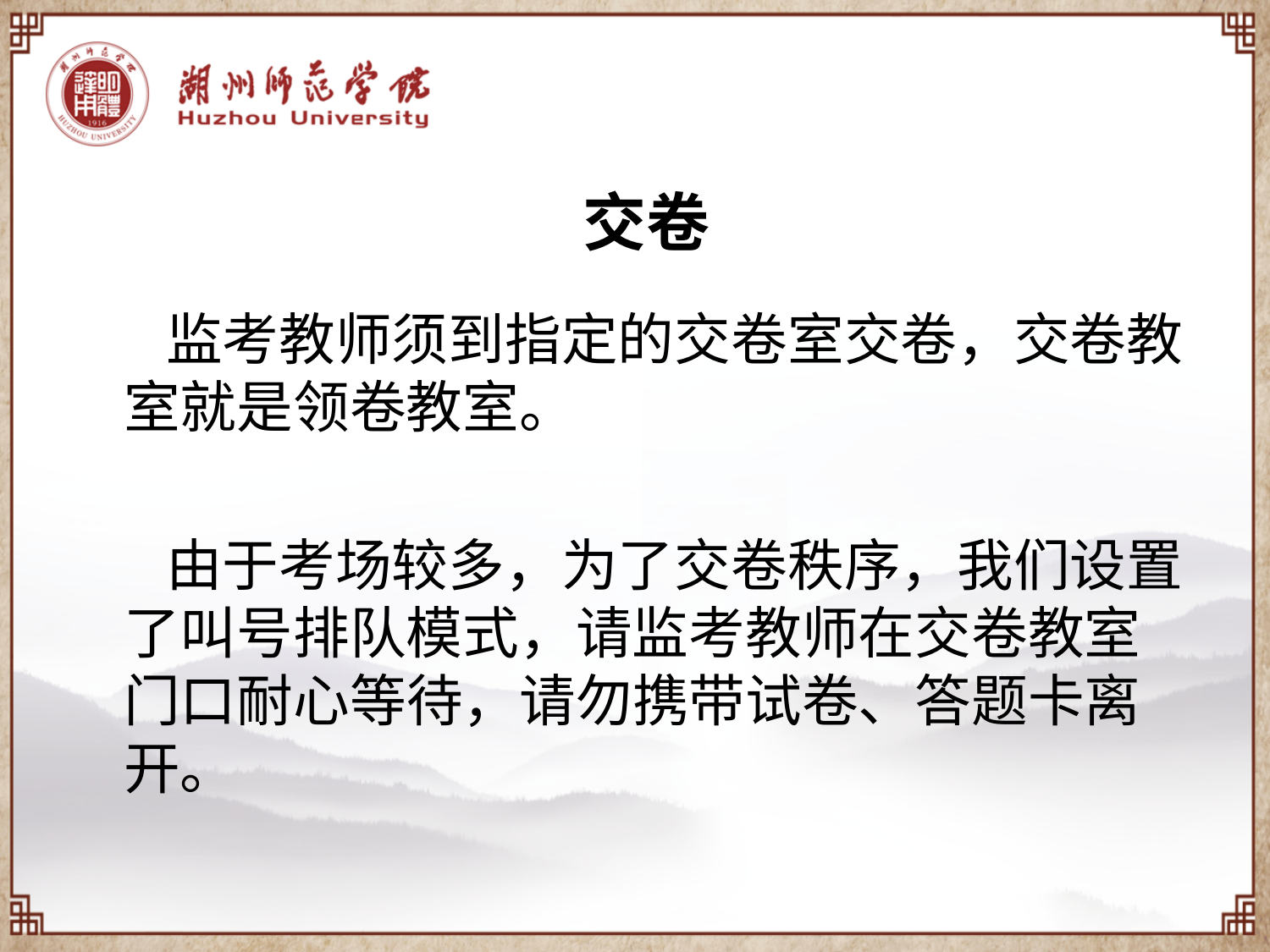

交卷
      监考教师须到指定的交卷室交卷，交卷教室就是领卷教室。

      由于考场较多，为了交卷秩序，我们设置了叫号排队模式，请监考教师在交卷教室门口耐心等待，请勿携带试卷、答题卡离开。